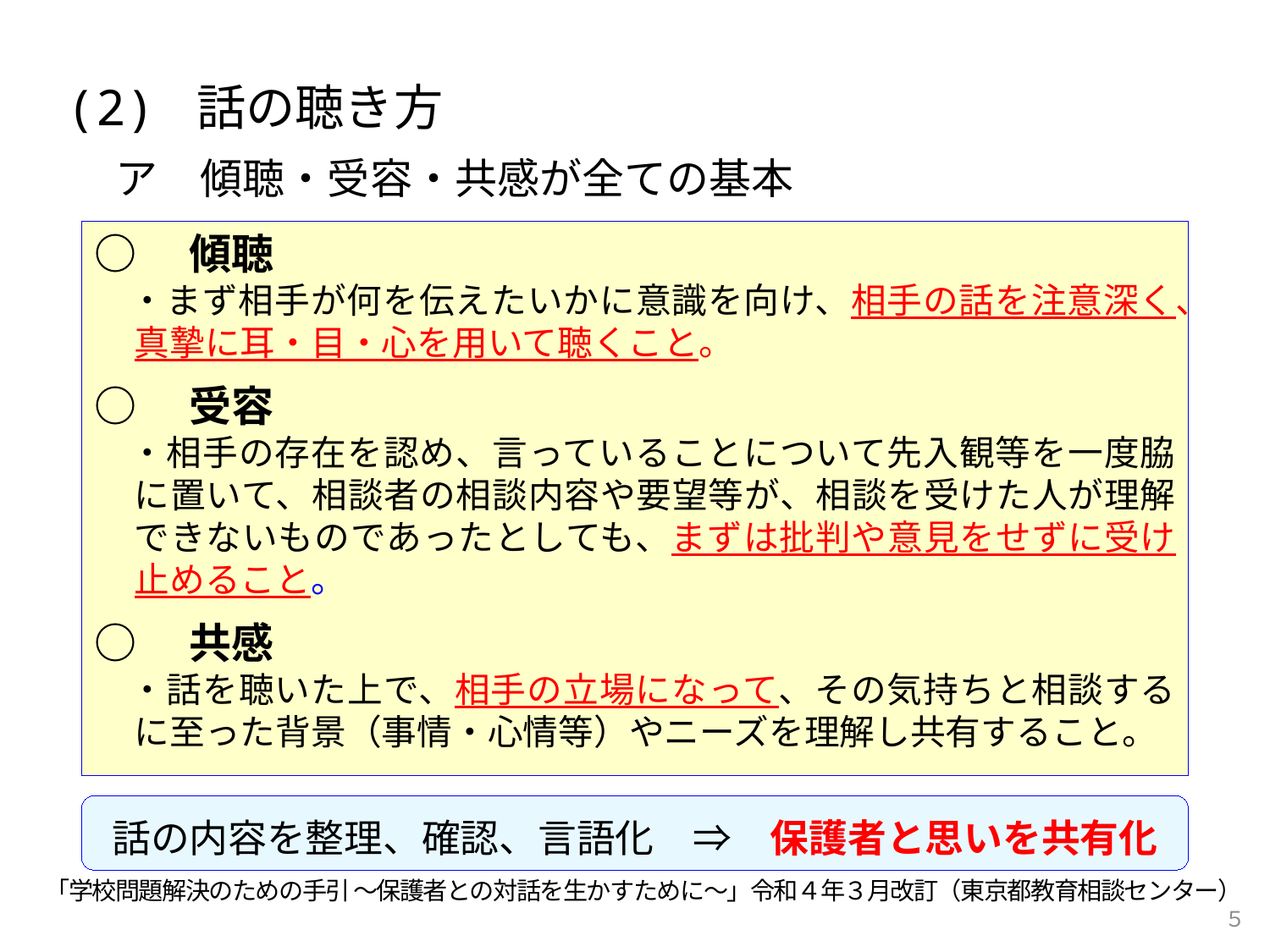

(2) 話の聴き方
ア　傾聴・受容・共感が全ての基本
○　傾聴
　・まず相手が何を伝えたいかに意識を向け、相手の話を注意深く、真摯に耳・目・心を用いて聴くこと。

○　受容
　・相手の存在を認め、言っていることについて先入観等を一度脇に置いて、相談者の相談内容や要望等が、相談を受けた人が理解できないものであったとしても、まずは批判や意見をせずに受け止めること。

○　共感
　・話を聴いた上で、相手の立場になって、その気持ちと相談するに至った背景（事情・心情等）やニーズを理解し共有すること。
話の内容を整理、確認、言語化　⇒　保護者と思いを共有化
「学校問題解決のための手引 ～保護者との対話を生かすために～」令和４年３月改訂（東京都教育相談センター）
５